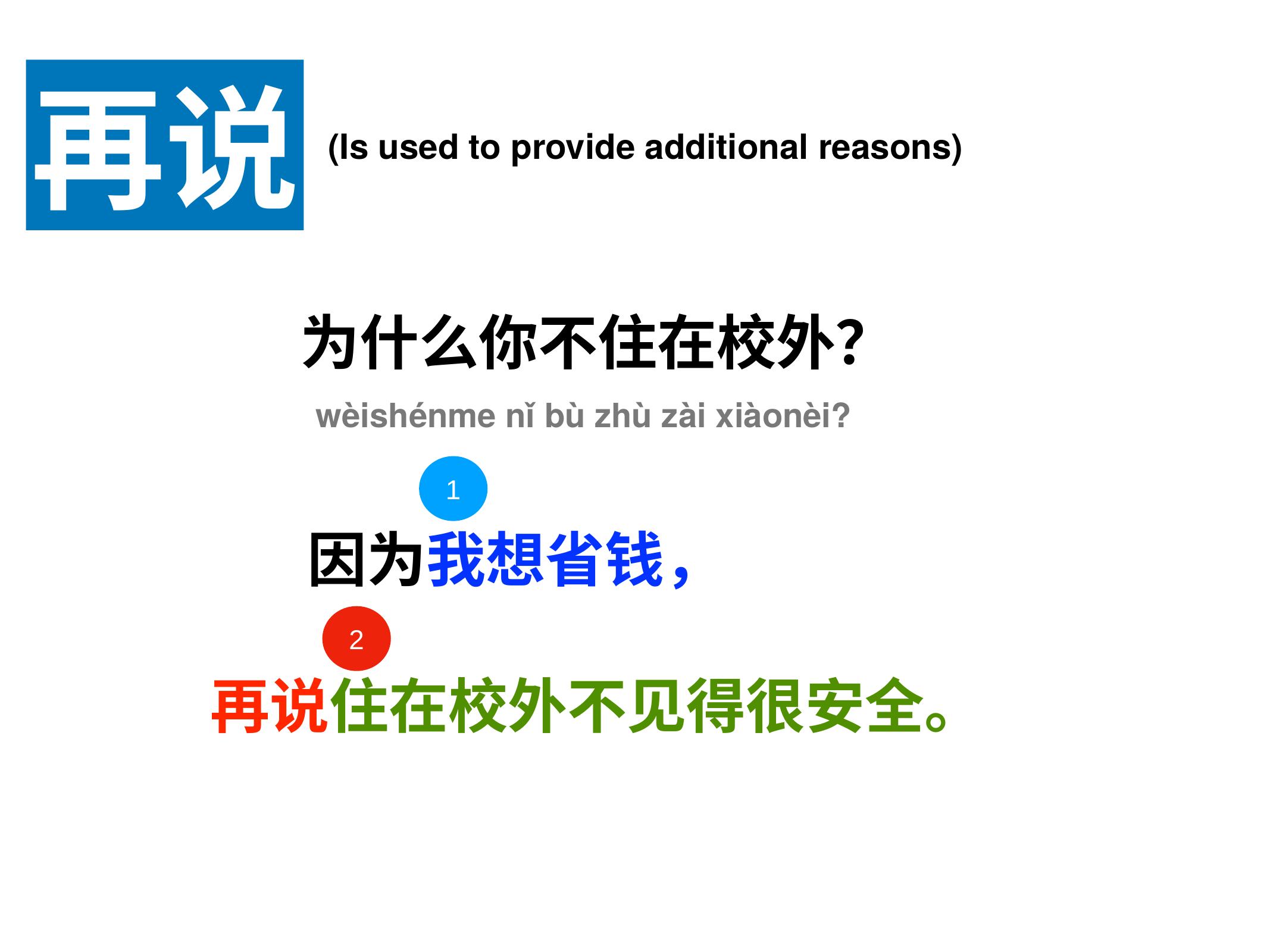

再说
(Is used to provide additional reasons)
为什么你不住在校外？
wèishénme nǐ bù zhù zài xiàonèi?
1
因为我想省钱，
2
再说住在校外不见得很安全。